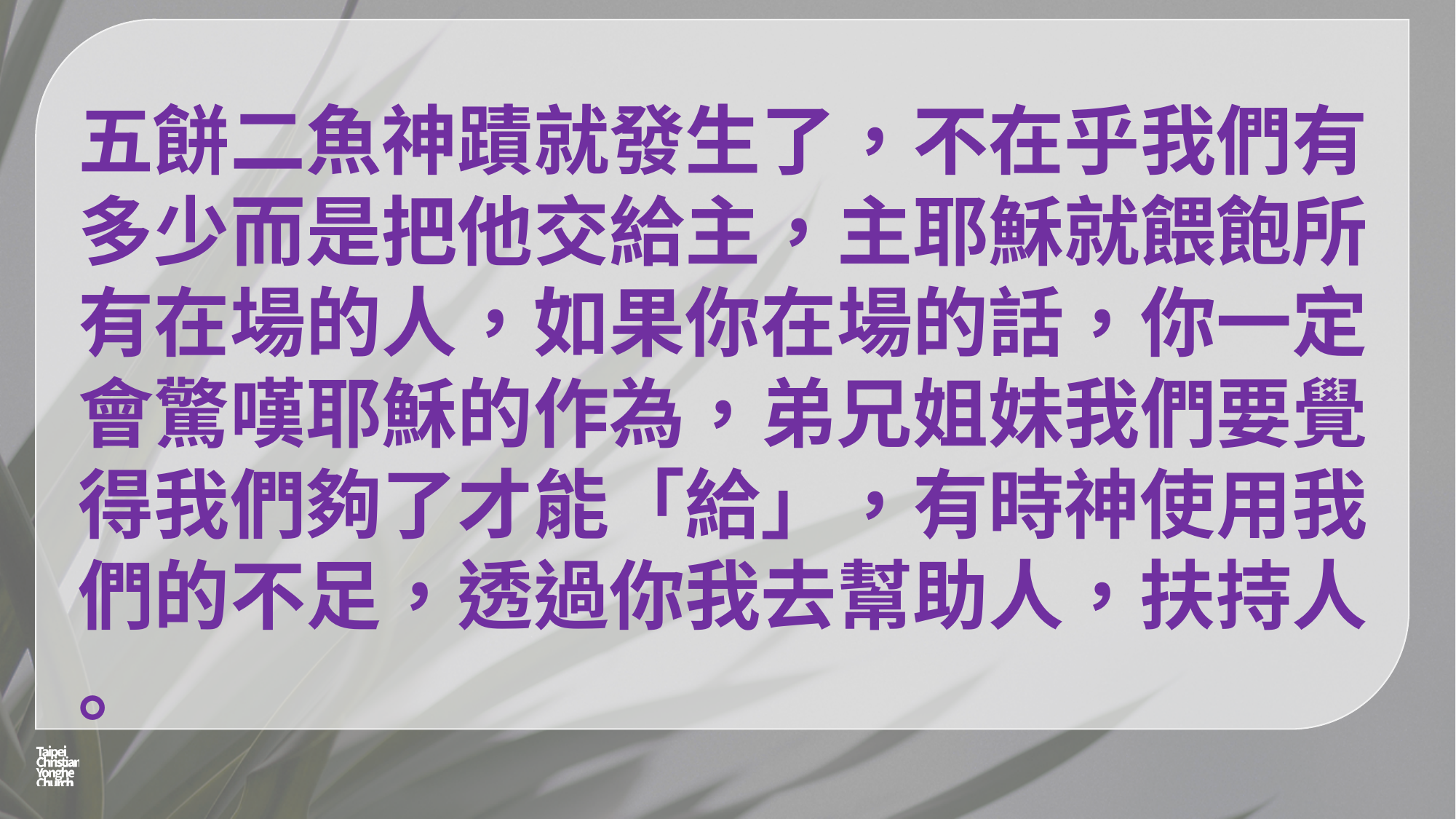

五餅二魚神蹟就發生了，不在乎我們有多少而是把他交給主，主耶穌就餵飽所有在場的人，如果你在場的話，你一定會驚嘆耶穌的作為，弟兄姐妹我們要覺得我們夠了才能「給」，有時神使用我們的不足，透過你我去幫助人，扶持人
。